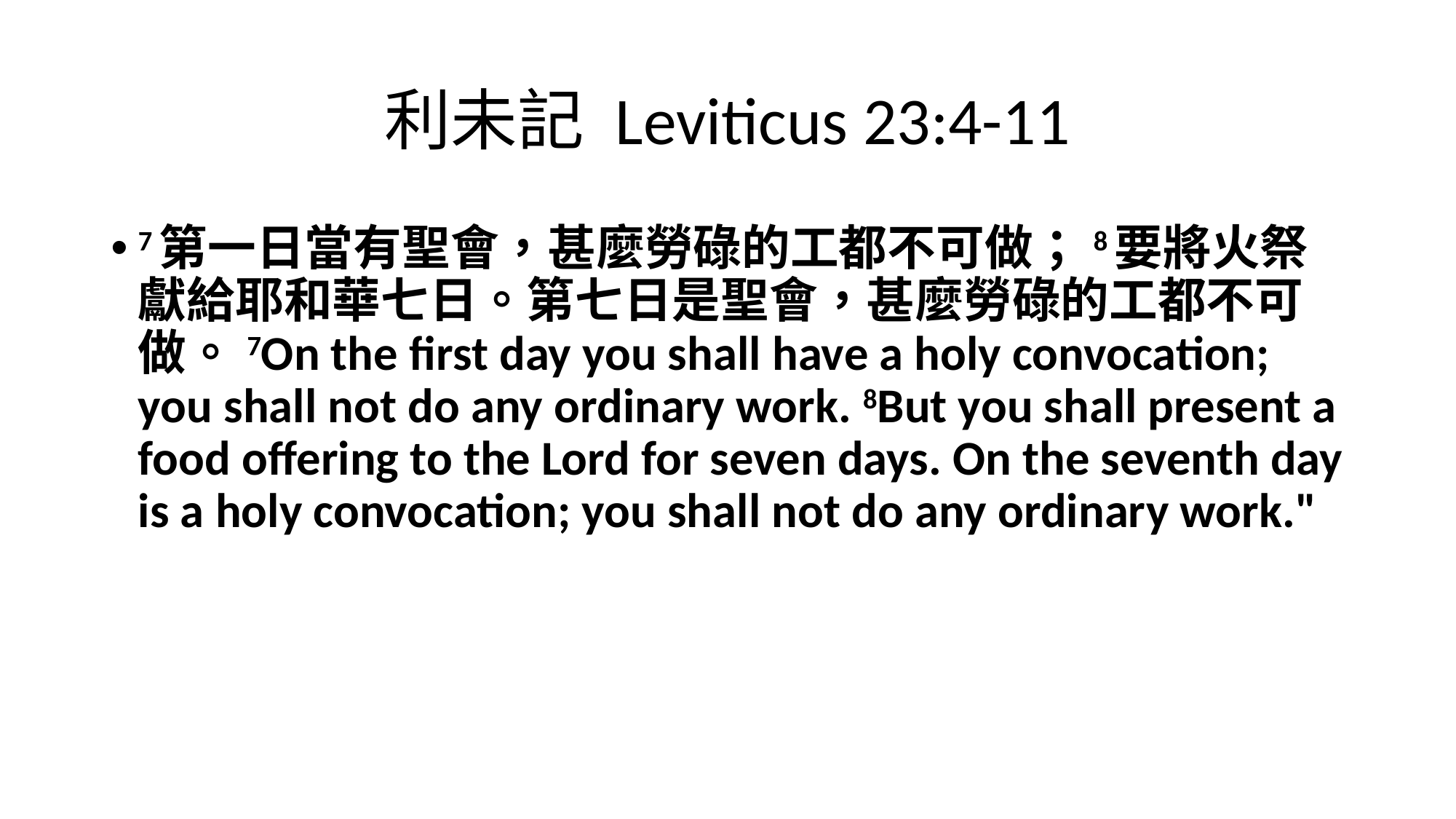

# 利未記 Leviticus 23:4-11
7第一日當有聖會，甚麼勞碌的工都不可做；8要將火祭獻給耶和華七日。第七日是聖會，甚麼勞碌的工都不可做。7On the first day you shall have a holy convocation; you shall not do any ordinary work. 8But you shall present a food offering to the Lord for seven days. On the seventh day is a holy convocation; you shall not do any ordinary work."